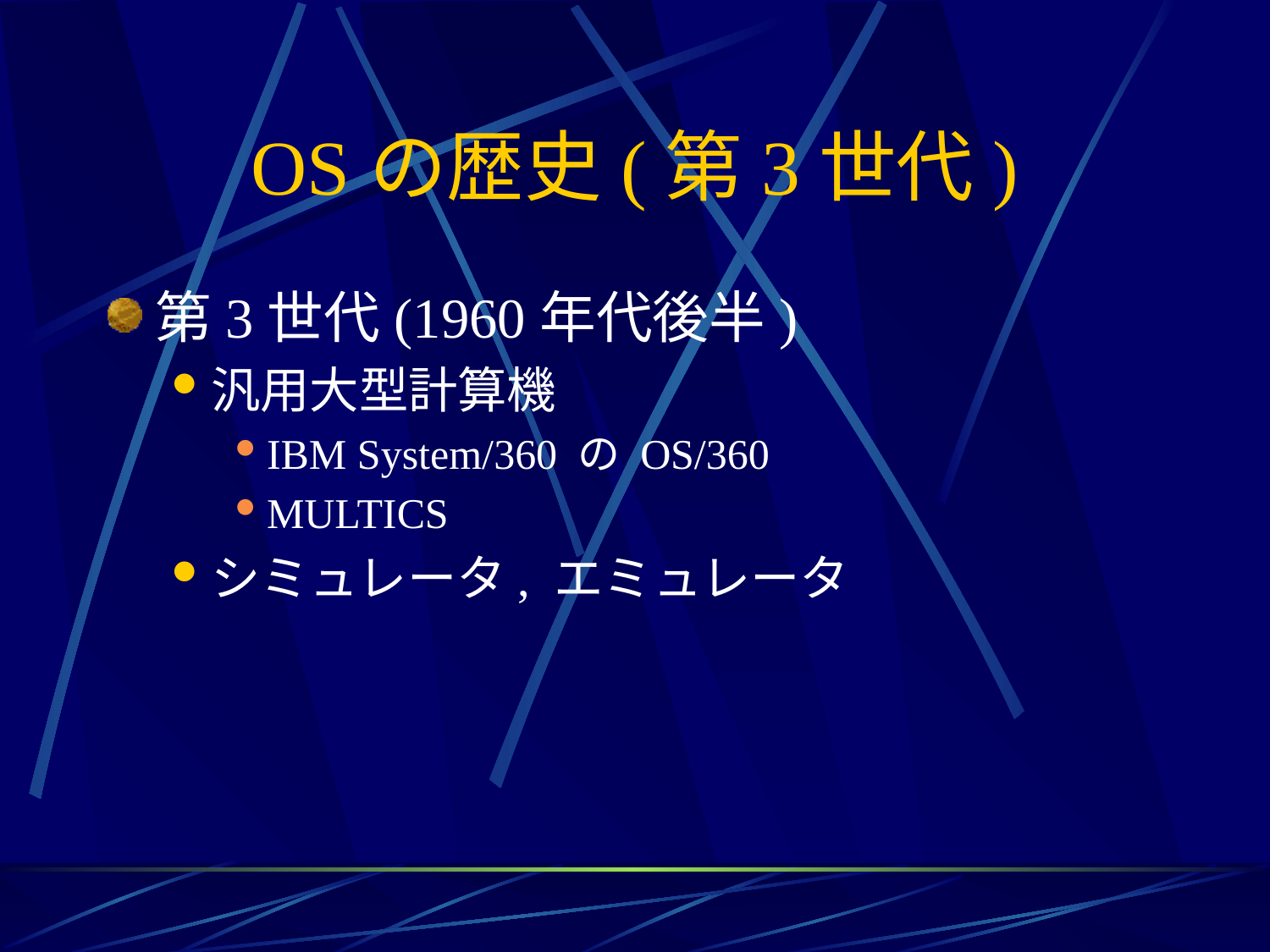

# OSの歴史(第3世代)
第3世代(1960年代後半)
汎用大型計算機
IBM System/360 の OS/360
MULTICS
シミュレータ, エミュレータ